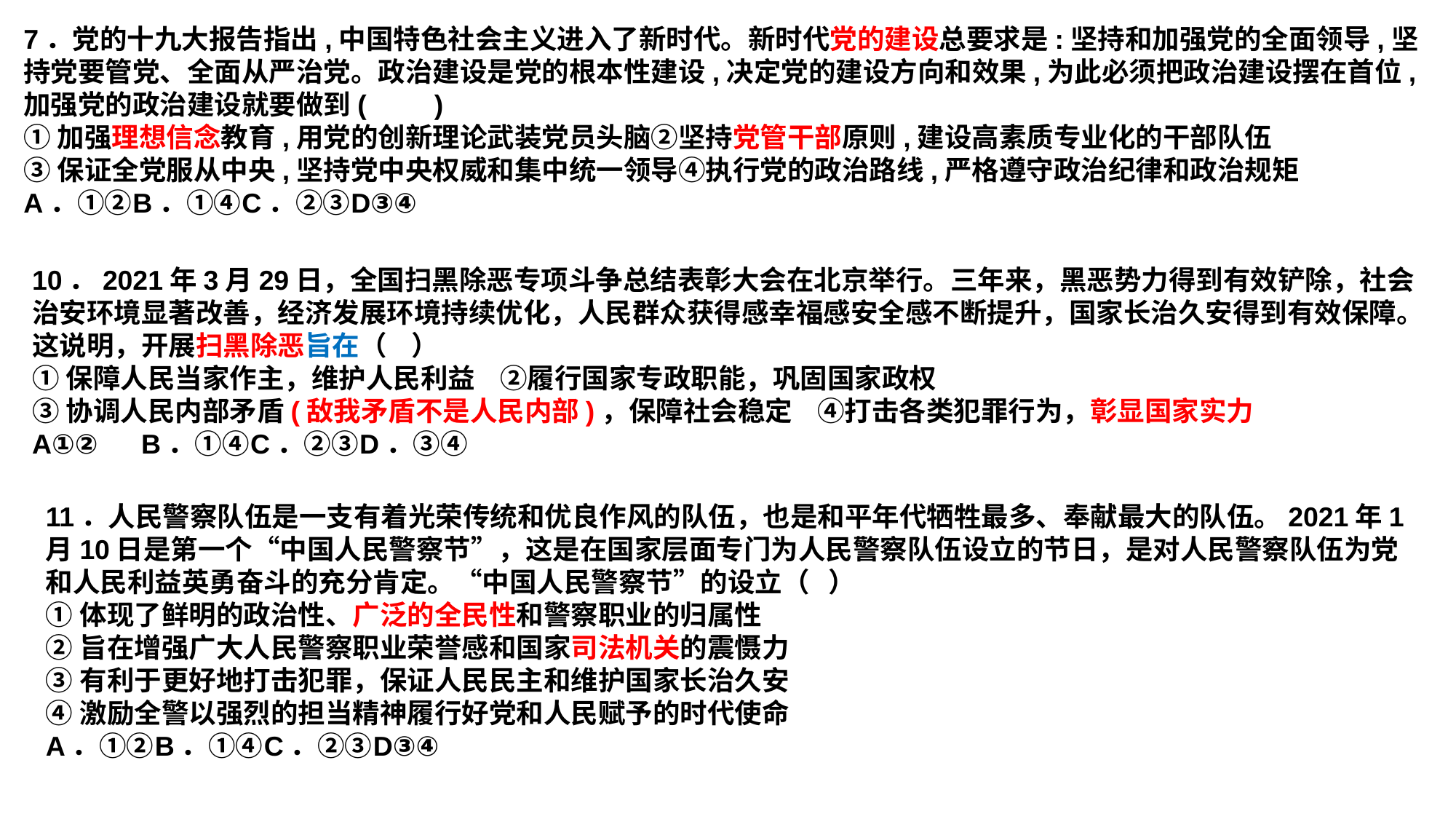

7．党的十九大报告指出,中国特色社会主义进入了新时代。新时代党的建设总要求是:坚持和加强党的全面领导,坚持党要管党、全面从严治党。政治建设是党的根本性建设,决定党的建设方向和效果,为此必须把政治建设摆在首位,加强党的政治建设就要做到(　　)
①加强理想信念教育,用党的创新理论武装党员头脑②坚持党管干部原则,建设高素质专业化的干部队伍
③保证全党服从中央,坚持党中央权威和集中统一领导④执行党的政治路线,严格遵守政治纪律和政治规矩
A．①②	B．①④	C．②③	D③④
10．2021年3月29日，全国扫黑除恶专项斗争总结表彰大会在北京举行。三年来，黑恶势力得到有效铲除，社会治安环境显著改善，经济发展环境持续优化，人民群众获得感幸福感安全感不断提升，国家长治久安得到有效保障。这说明，开展扫黑除恶旨在（    ）
①保障人民当家作主，维护人民利益    ②履行国家专政职能，巩固国家政权
③协调人民内部矛盾(敌我矛盾不是人民内部)，保障社会稳定    ④打击各类犯罪行为，彰显国家实力
A①②	B．①④	C．②③	D．③④
11．人民警察队伍是一支有着光荣传统和优良作风的队伍，也是和平年代牺牲最多、奉献最大的队伍。2021年1月10日是第一个“中国人民警察节”，这是在国家层面专门为人民警察队伍设立的节日，是对人民警察队伍为党和人民利益英勇奋斗的充分肯定。“中国人民警察节”的设立（   ）
①体现了鲜明的政治性、广泛的全民性和警察职业的归属性
②旨在增强广大人民警察职业荣誉感和国家司法机关的震慑力
③有利于更好地打击犯罪，保证人民民主和维护国家长治久安
④激励全警以强烈的担当精神履行好党和人民赋予的时代使命
A．①②	B．①④	C．②③	D③④